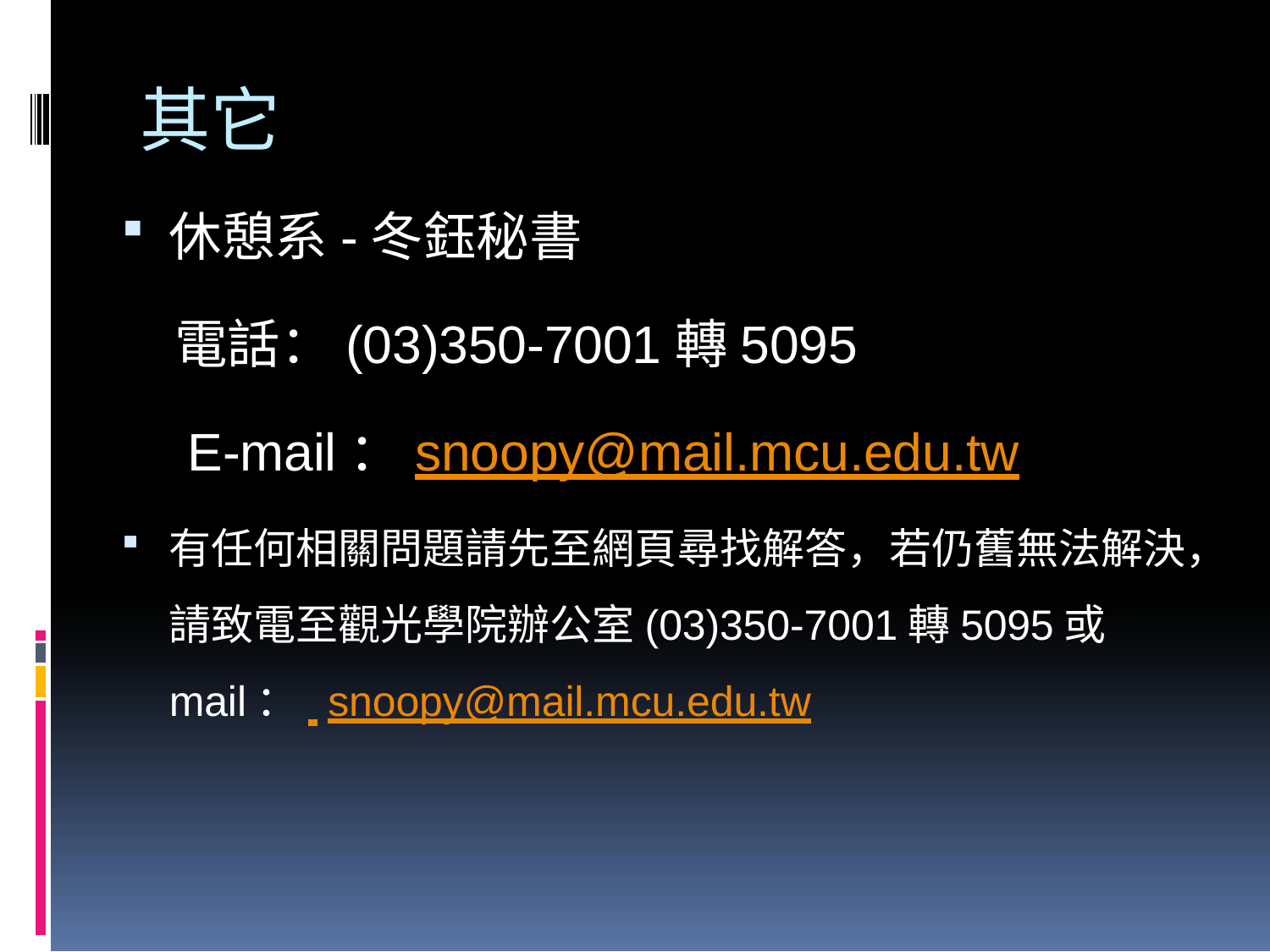

# 其它
休憩系-冬鈺秘書
電話：(03)350-7001轉5095
E-mail：snoopy@mail.mcu.edu.tw
有任何相關問題請先至網頁尋找解答，若仍舊無法解決， 請致電至觀光學院辦公室(03)350-7001轉5095或mail：  snoopy@mail.mcu.edu.tw